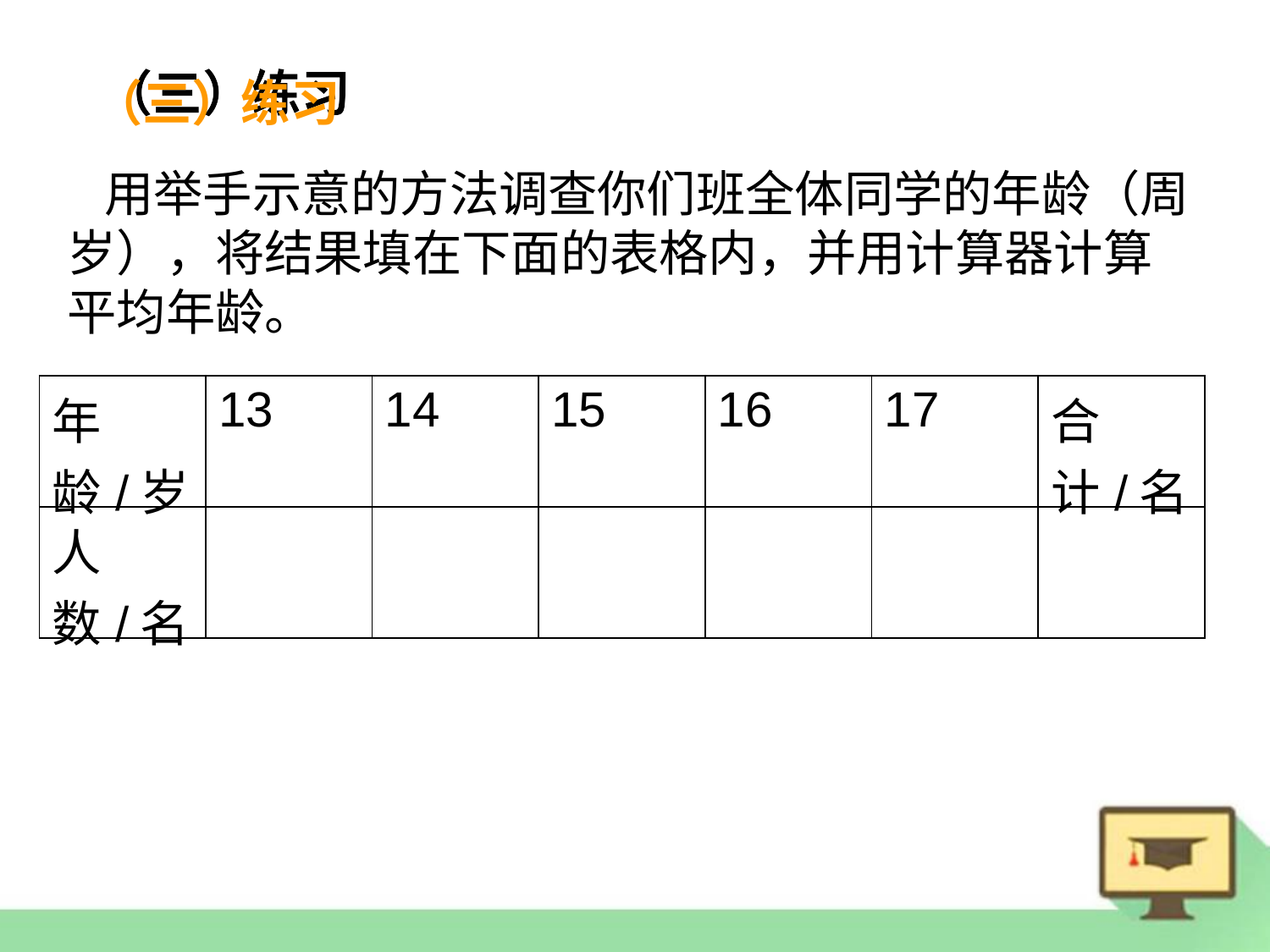

（三）练习
用举手示意的方法调查你们班全体同学的年龄（周岁），将结果填在下面的表格内，并用计算器计算平均年龄。
| 年龄/岁 | 13 | 14 | 15 | 16 | 17 | 合计/名 |
| --- | --- | --- | --- | --- | --- | --- |
| 人数/名 |  |  |  |  |  |  |